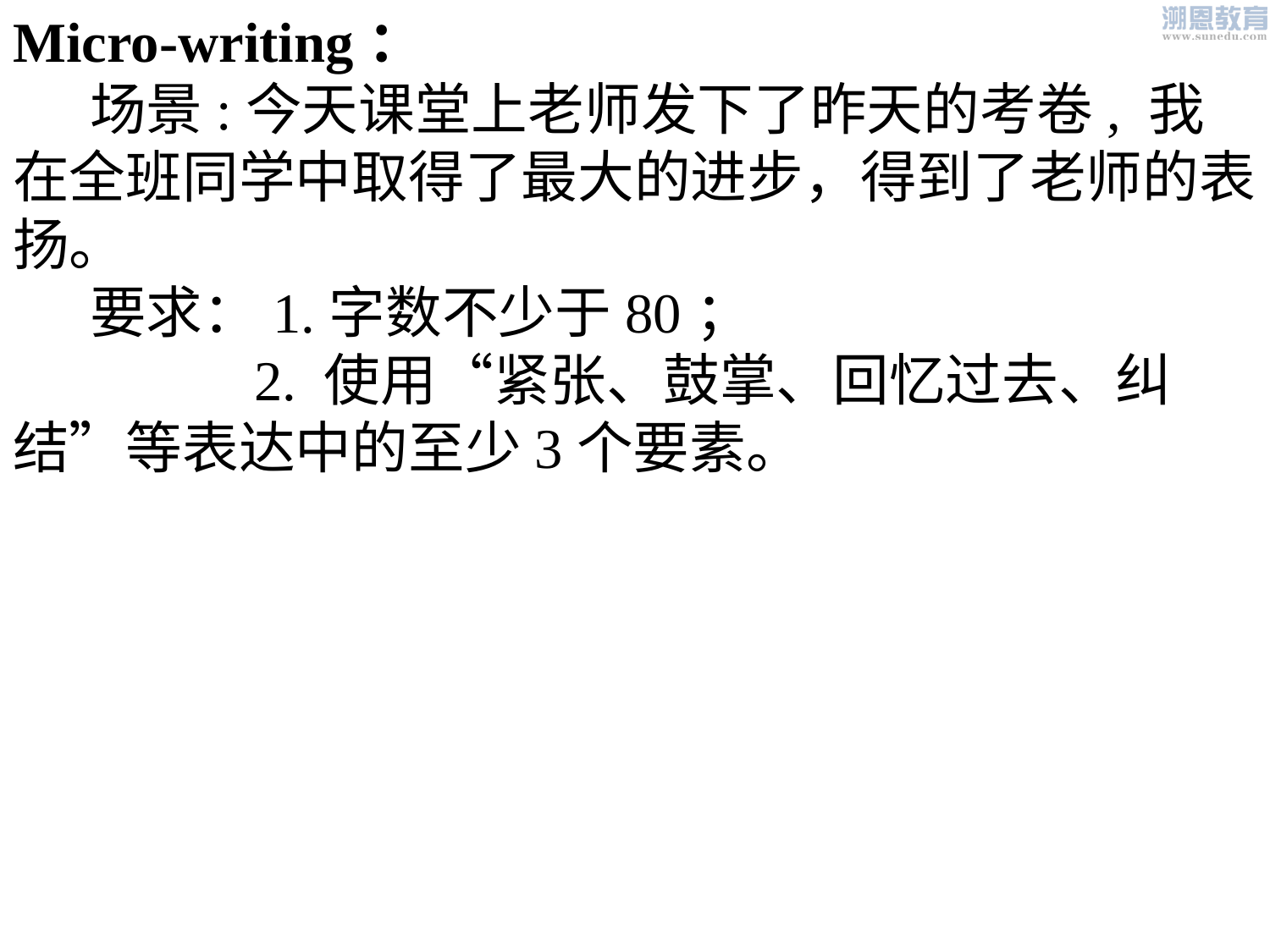

Micro-writing：
     场景:今天课堂上老师发下了昨天的考卷, 我在全班同学中取得了最大的进步，得到了老师的表扬。
     要求：1.字数不少于80；
                 2. 使用“紧张、鼓掌、回忆过去、纠结”等表达中的至少3个要素。